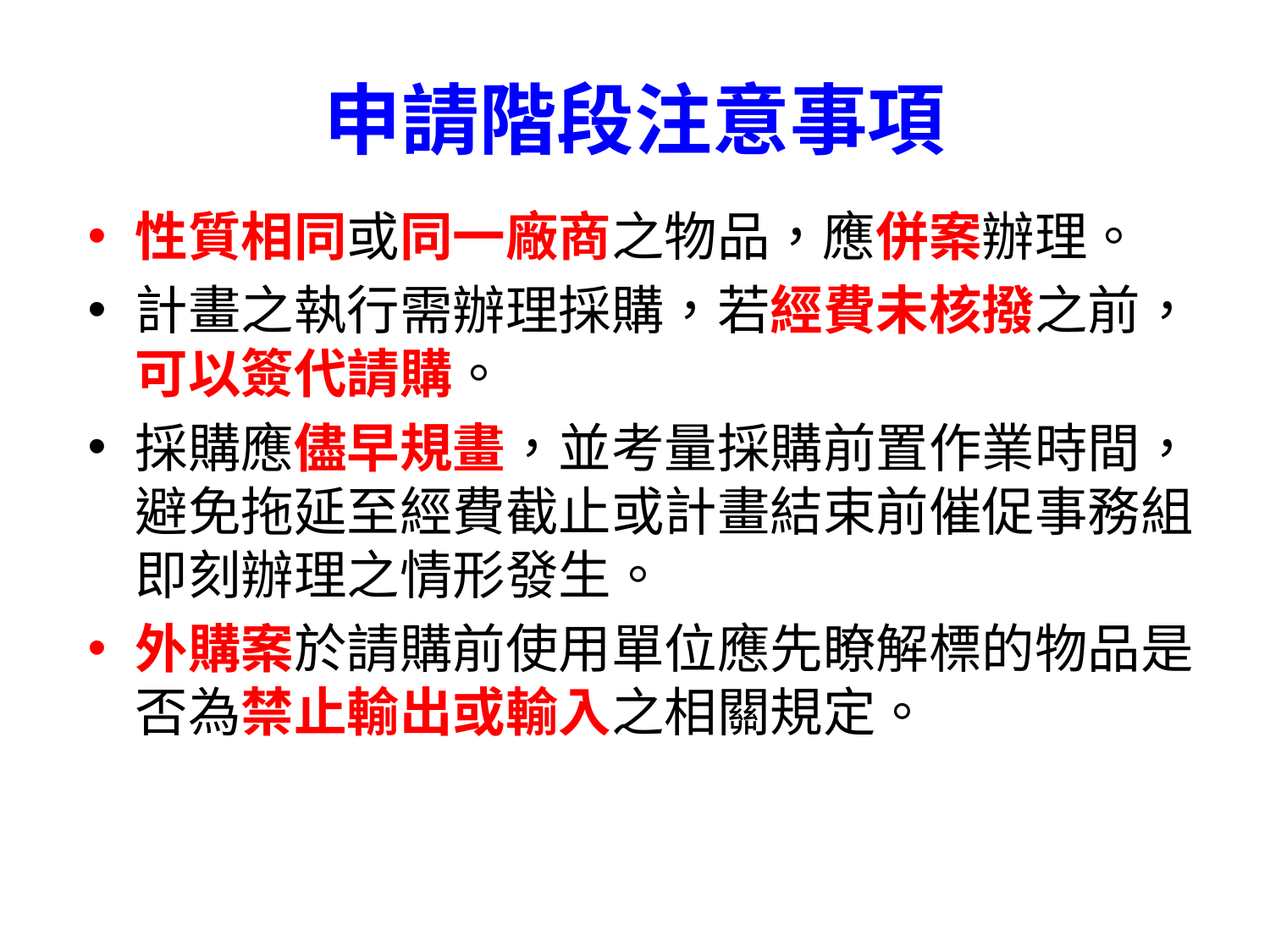

# 申請階段注意事項
性質相同或同一廠商之物品，應併案辦理。
計畫之執行需辦理採購，若經費未核撥之前，可以簽代請購。
採購應儘早規畫，並考量採購前置作業時間，避免拖延至經費截止或計畫結束前催促事務組即刻辦理之情形發生。
外購案於請購前使用單位應先瞭解標的物品是否為禁止輸出或輸入之相關規定。